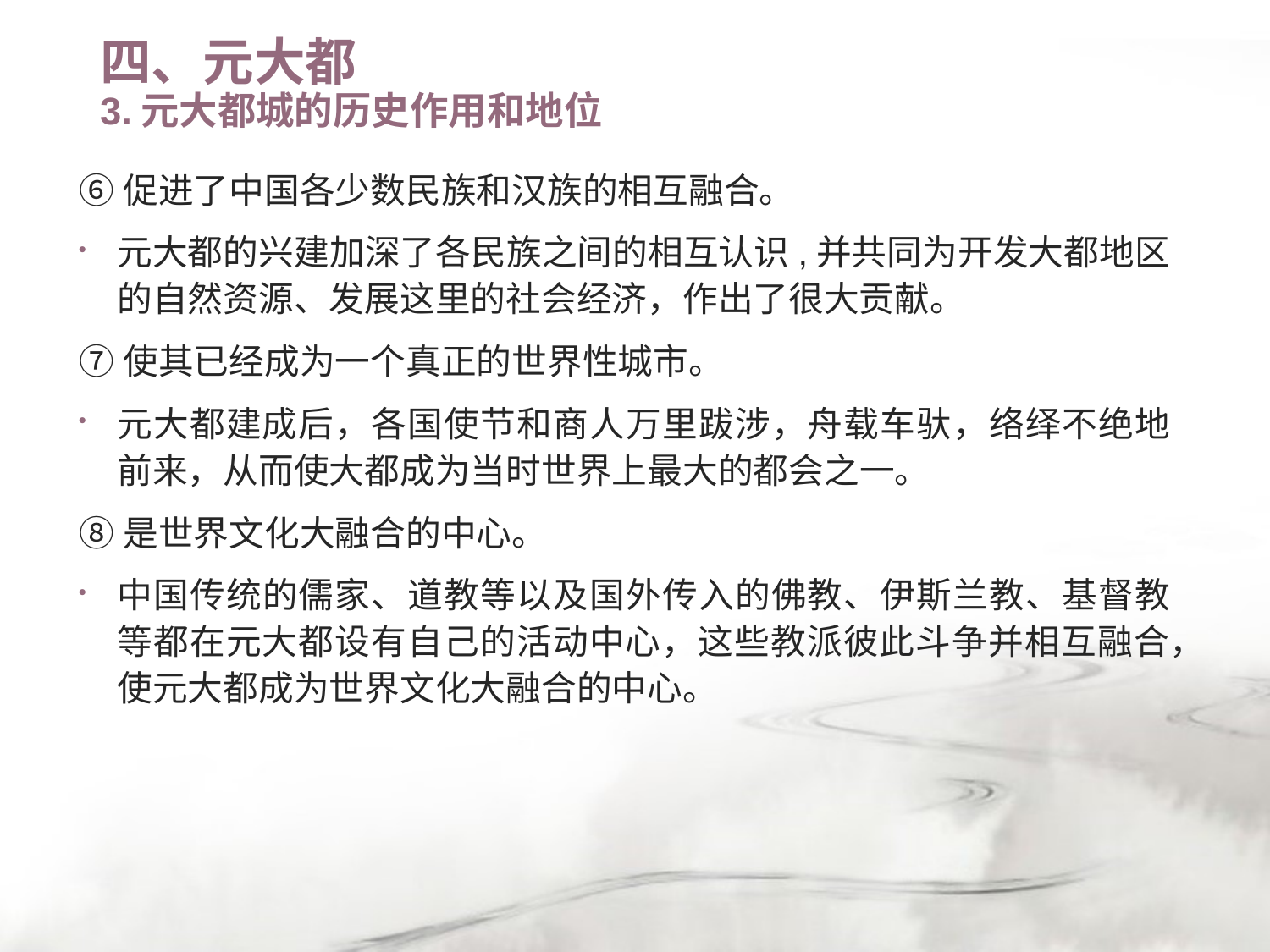

# 四、元大都 3.元大都城的历史作用和地位
⑥促进了中国各少数民族和汉族的相互融合。
元大都的兴建加深了各民族之间的相互认识,并共同为开发大都地区的自然资源、发展这里的社会经济，作出了很大贡献。
⑦使其已经成为一个真正的世界性城市。
元大都建成后，各国使节和商人万里跋涉，舟载车驮，络绎不绝地前来，从而使大都成为当时世界上最大的都会之一。
⑧是世界文化大融合的中心。
中国传统的儒家、道教等以及国外传入的佛教、伊斯兰教、基督教等都在元大都设有自己的活动中心，这些教派彼此斗争并相互融合，使元大都成为世界文化大融合的中心。